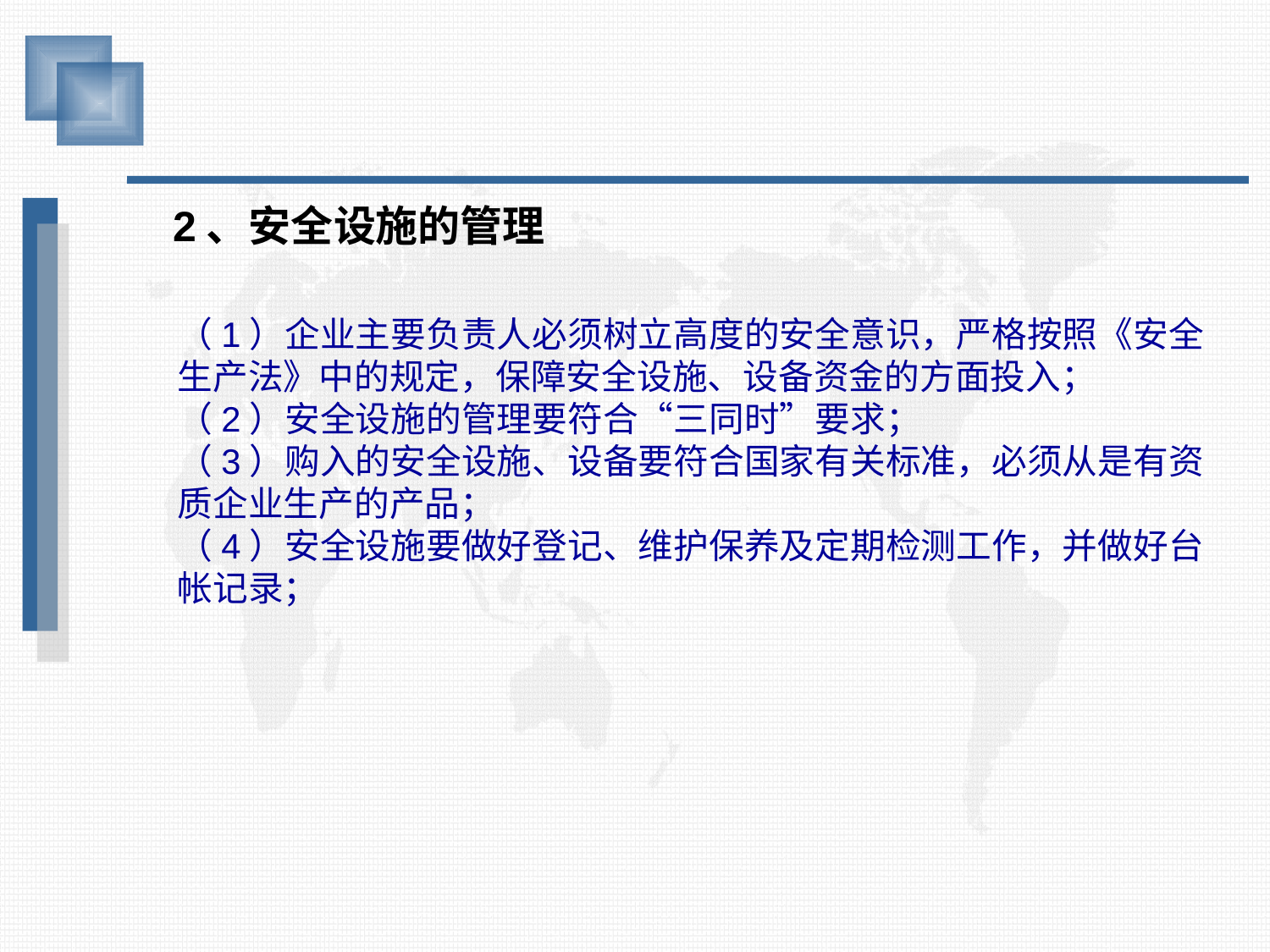

2、安全设施的管理
（1）企业主要负责人必须树立高度的安全意识，严格按照《安全生产法》中的规定，保障安全设施、设备资金的方面投入；
（2）安全设施的管理要符合“三同时”要求；
（3）购入的安全设施、设备要符合国家有关标准，必须从是有资质企业生产的产品；
（4）安全设施要做好登记、维护保养及定期检测工作，并做好台帐记录；